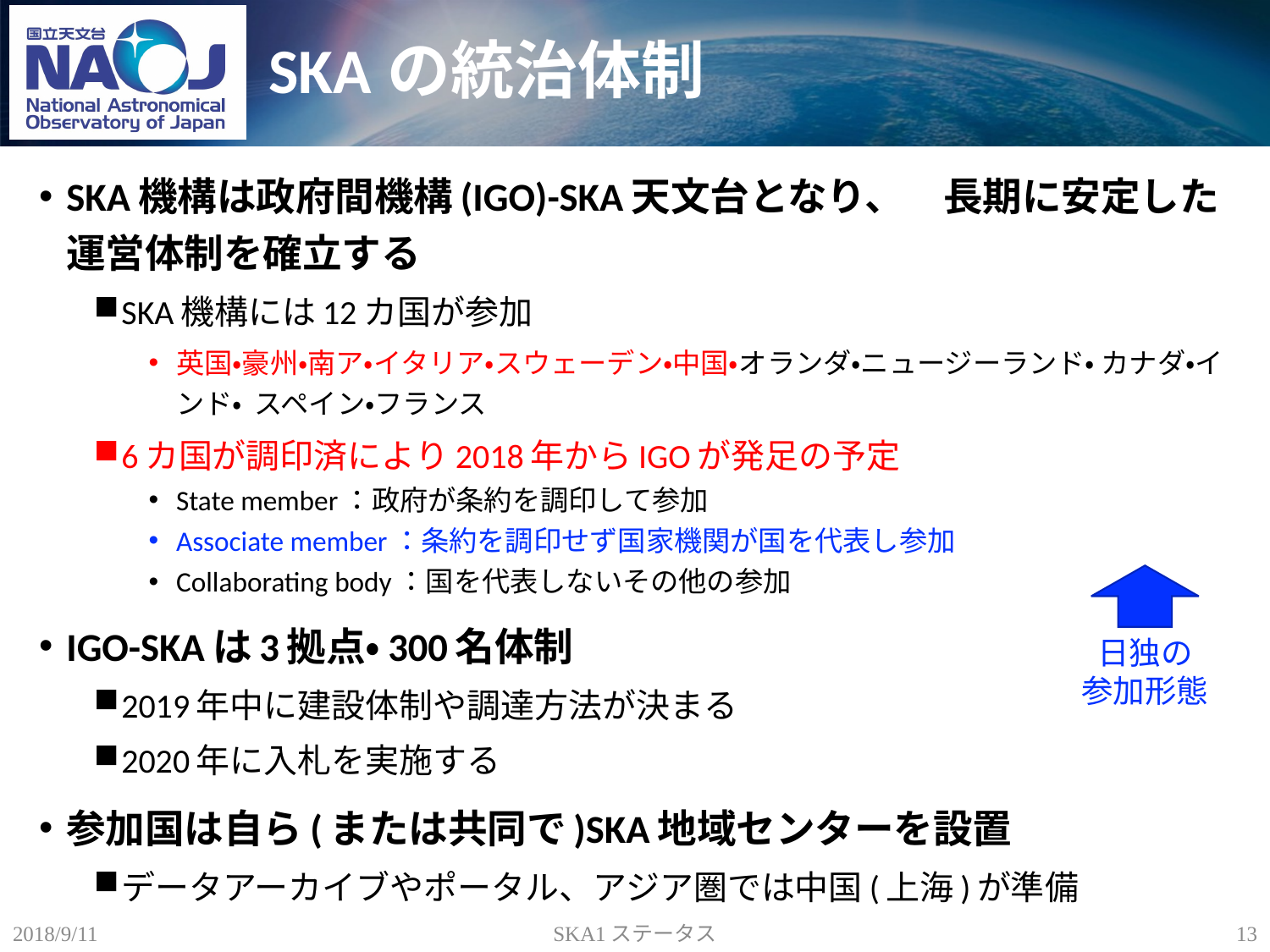

# SKAの統治体制
SKA機構は政府間機構(IGO)-SKA天文台となり、　長期に安定した運営体制を確立する
SKA機構には12カ国が参加
英国・豪州・南ア・イタリア・スウェーデン・中国・オランダ・ニュージーランド・ カナダ・インド・  スペイン・フランス
6カ国が調印済により2018年からIGOが発足の予定
State member：政府が条約を調印して参加
Associate member：条約を調印せず国家機関が国を代表し参加
Collaborating body：国を代表しないその他の参加
IGO-SKAは3拠点・300名体制
2019年中に建設体制や調達方法が決まる
2020年に入札を実施する
参加国は自ら(または共同で)SKA地域センターを設置
データアーカイブやポータル、アジア圏では中国(上海)が準備

日独の
参加形態
2018/9/11
SKA1ステータス
13